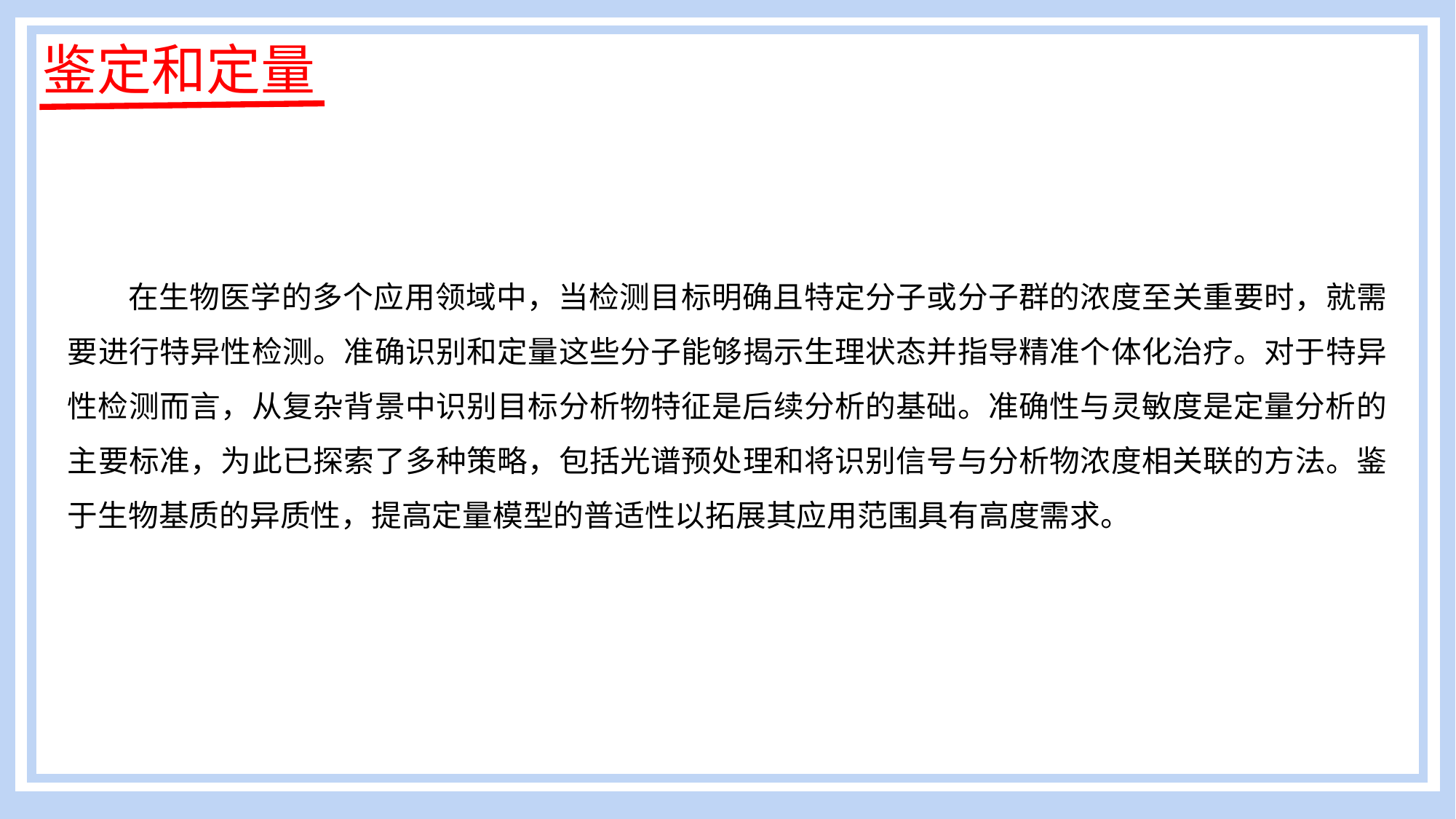

c
鉴定和定量
在生物医学的多个应用领域中，当检测目标明确且特定分子或分子群的浓度至关重要时，就需要进行特异性检测。准确识别和定量这些分子能够揭示生理状态并指导精准个体化治疗。对于特异性检测而言，从复杂背景中识别目标分析物特征是后续分析的基础。准确性与灵敏度是定量分析的主要标准，为此已探索了多种策略，包括光谱预处理和将识别信号与分析物浓度相关联的方法。鉴于生物基质的异质性，提高定量模型的普适性以拓展其应用范围具有高度需求。